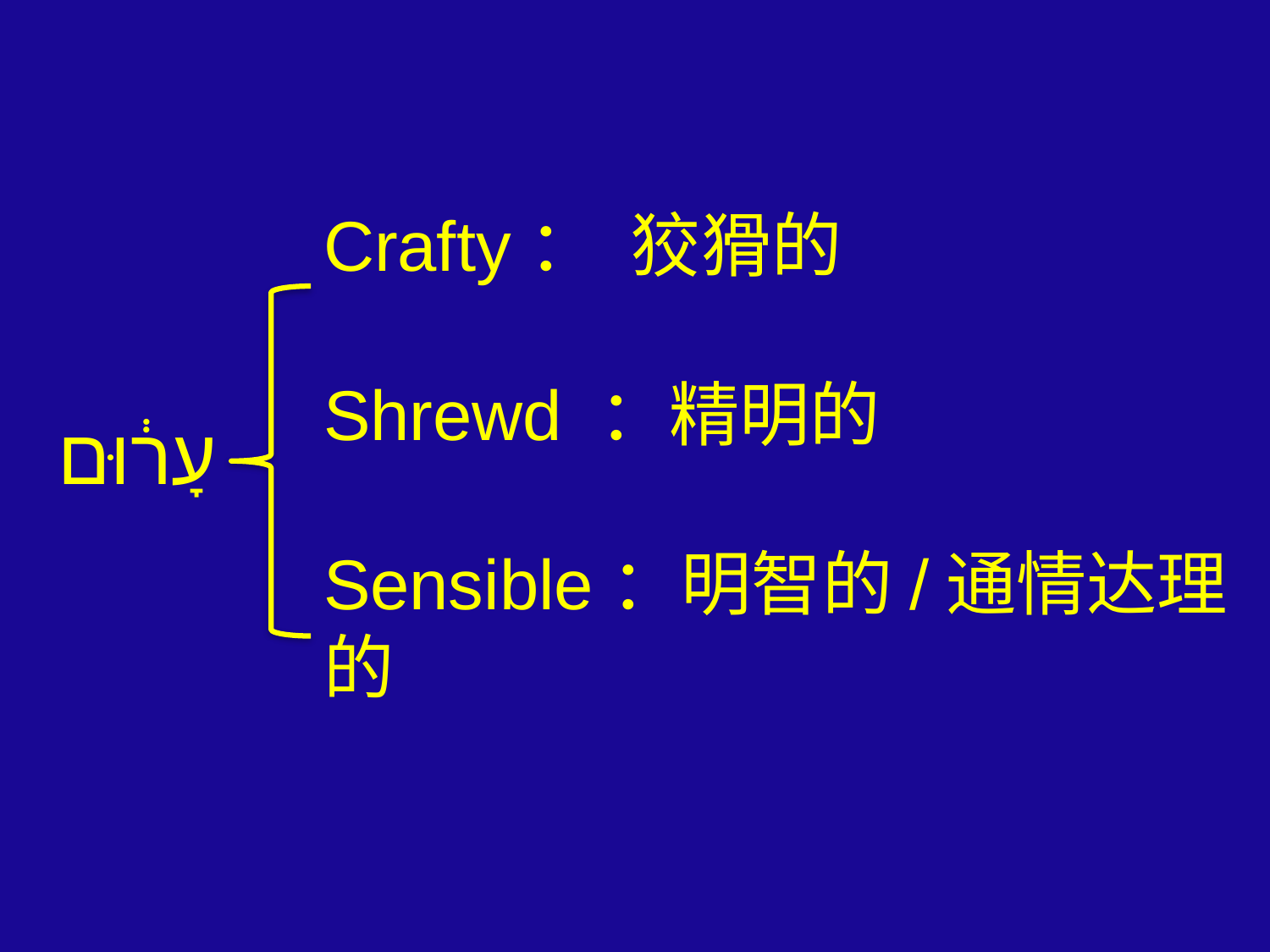

# עָר֔וּם
Crafty：  狡猾的
Shrewd ：精明的
Sensible：明智的/通情达理的